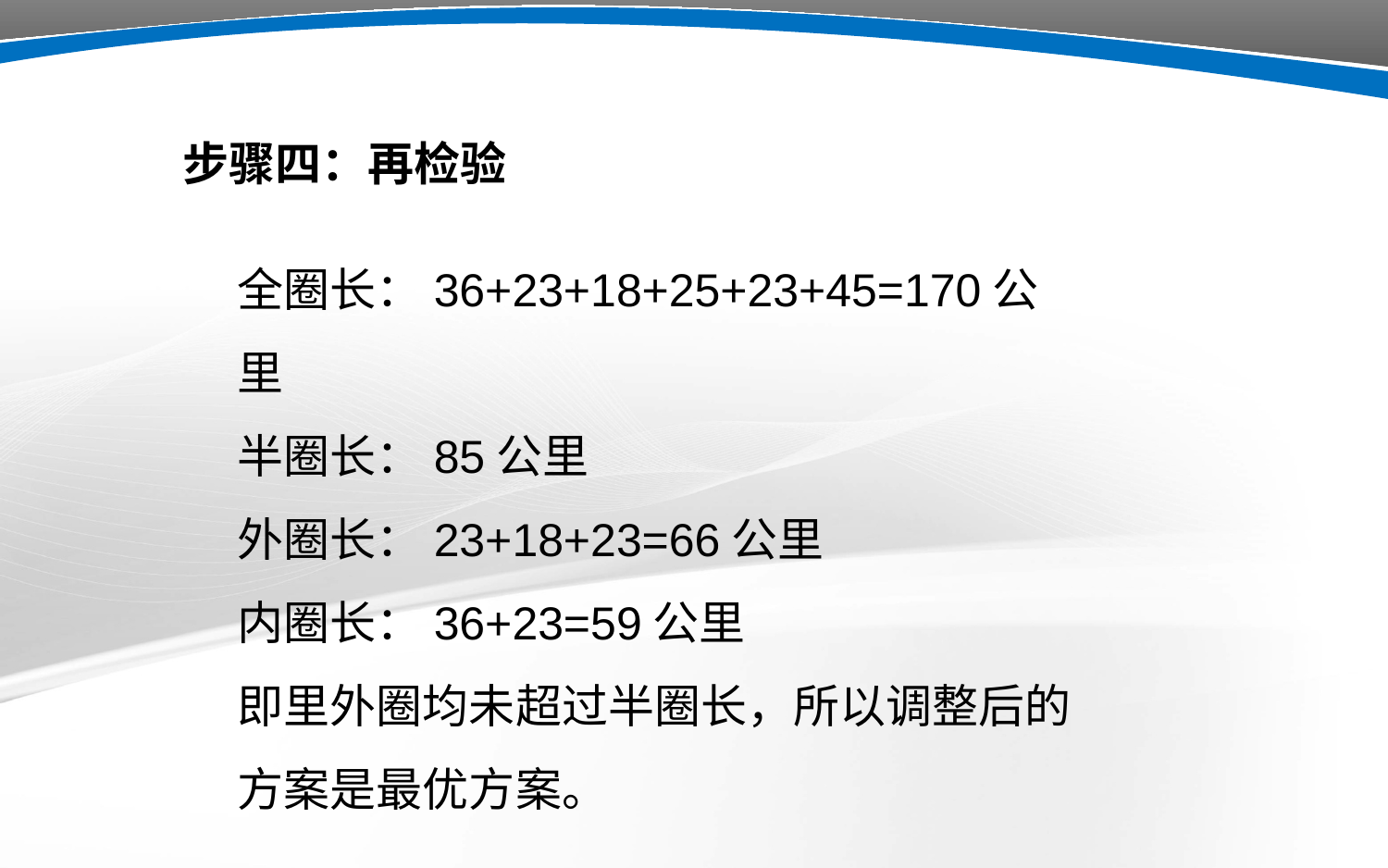

步骤四：再检验

全圈长：36+23+18+25+23+45=170公里
半圈长：85公里
外圈长：23+18+23=66公里
内圈长：36+23=59公里
即里外圈均未超过半圈长，所以调整后的方案是最优方案。